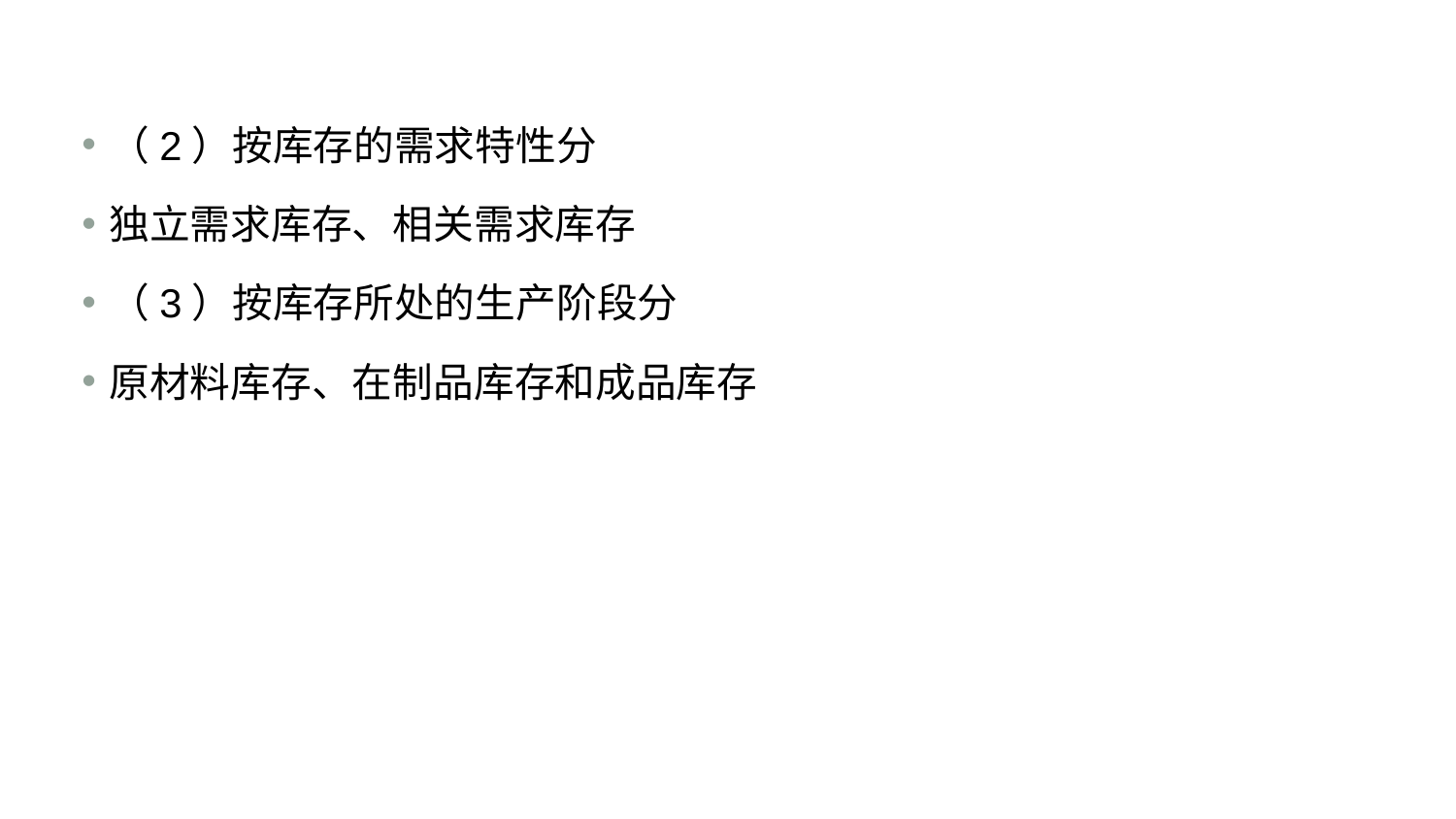

#
（2）按库存的需求特性分
独立需求库存、相关需求库存
（3）按库存所处的生产阶段分
原材料库存、在制品库存和成品库存